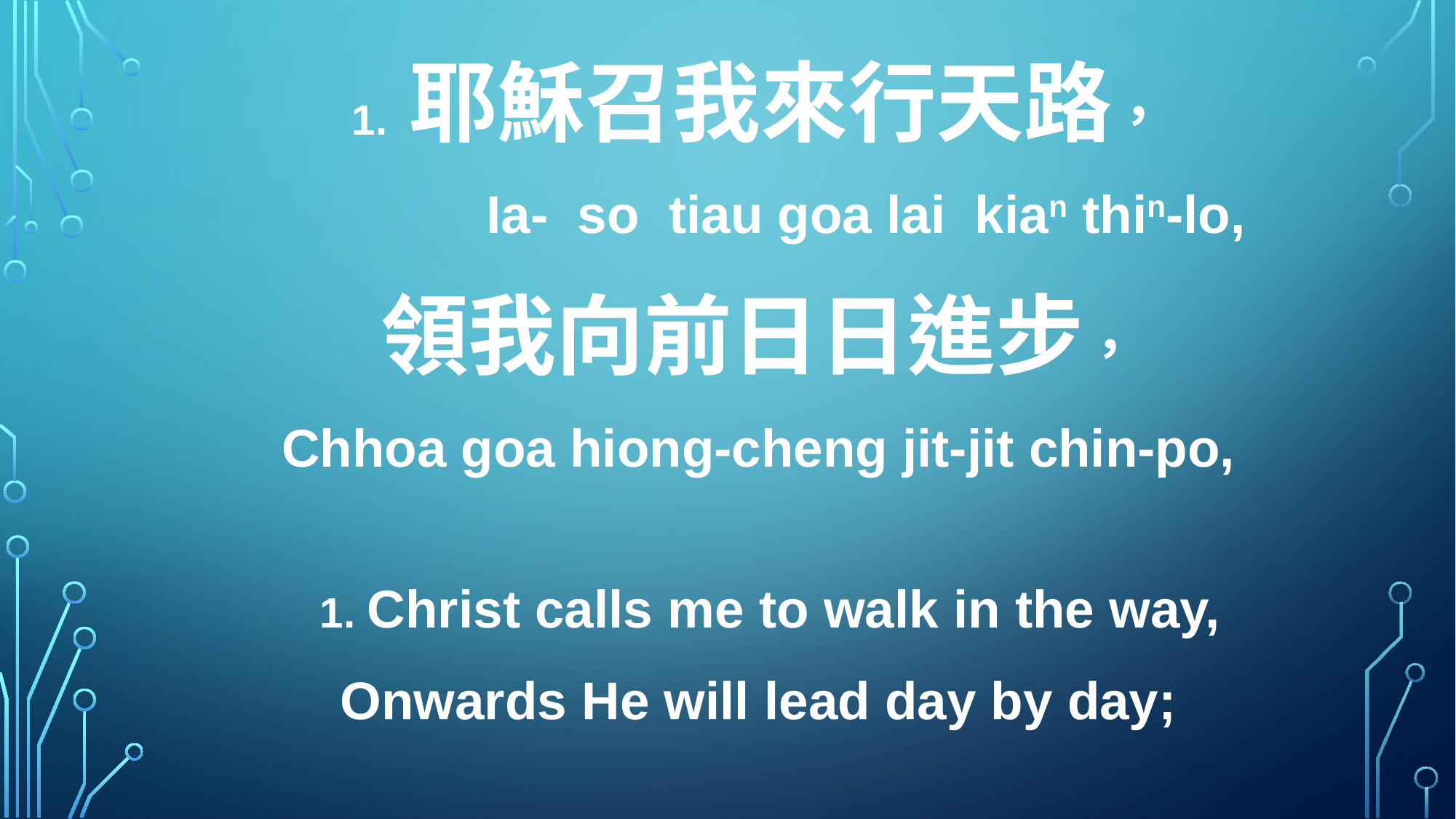

1. 耶穌召我來行天路，
                    Ia-  so  tiau goa lai  kian thin-lo,
領我向前日日進步，
Chhoa goa hiong-cheng jit-jit chin-po,

  1. Christ calls me to walk in the way,
Onwards He will lead day by day;